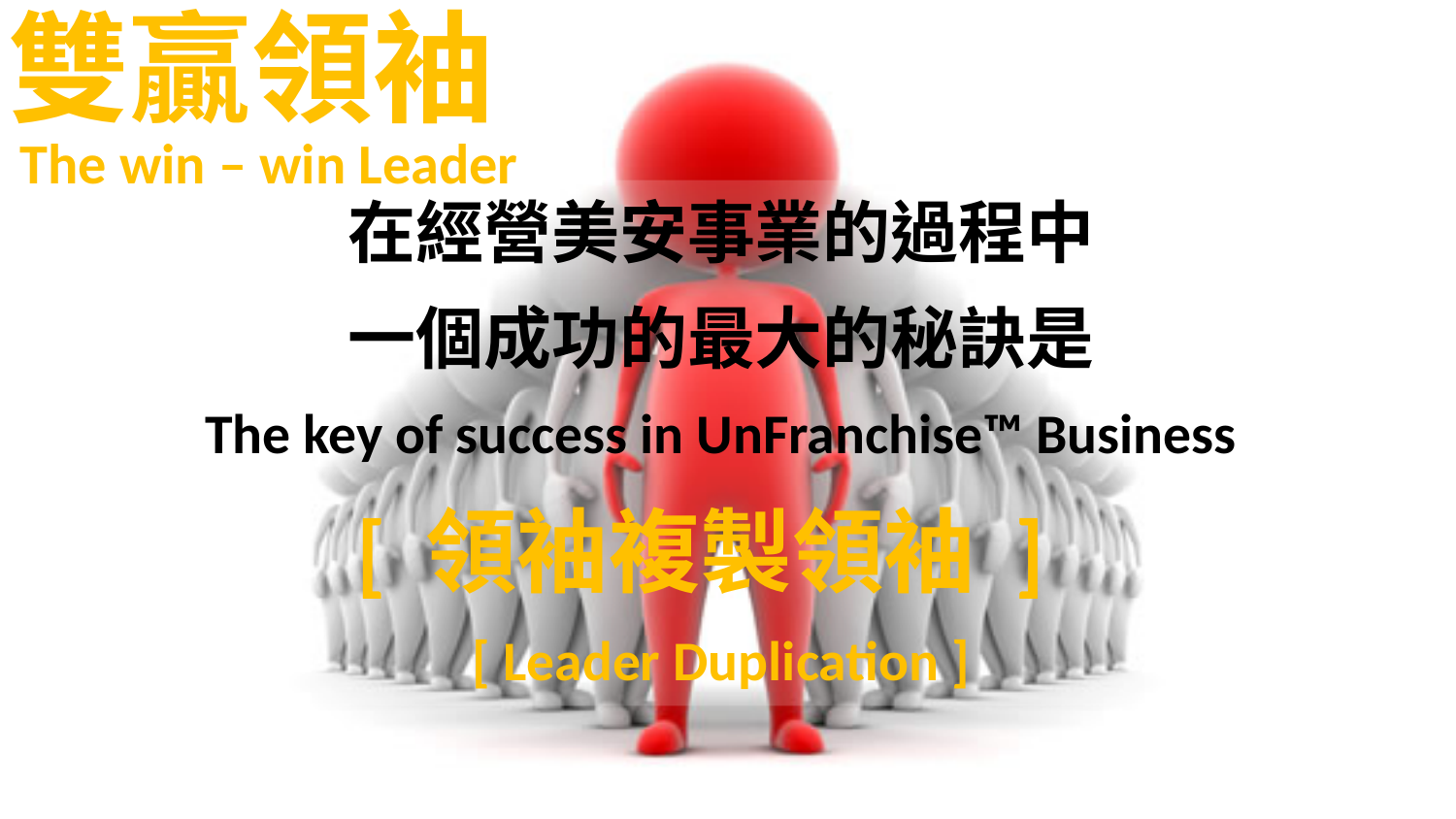

# 雙贏領袖
The win – win Leader
在經營美安事業的過程中
一個成功的最大的秘訣是
The key of success in UnFranchise™ Business
[ 領袖複製領袖 ]
[ Leader Duplication ]